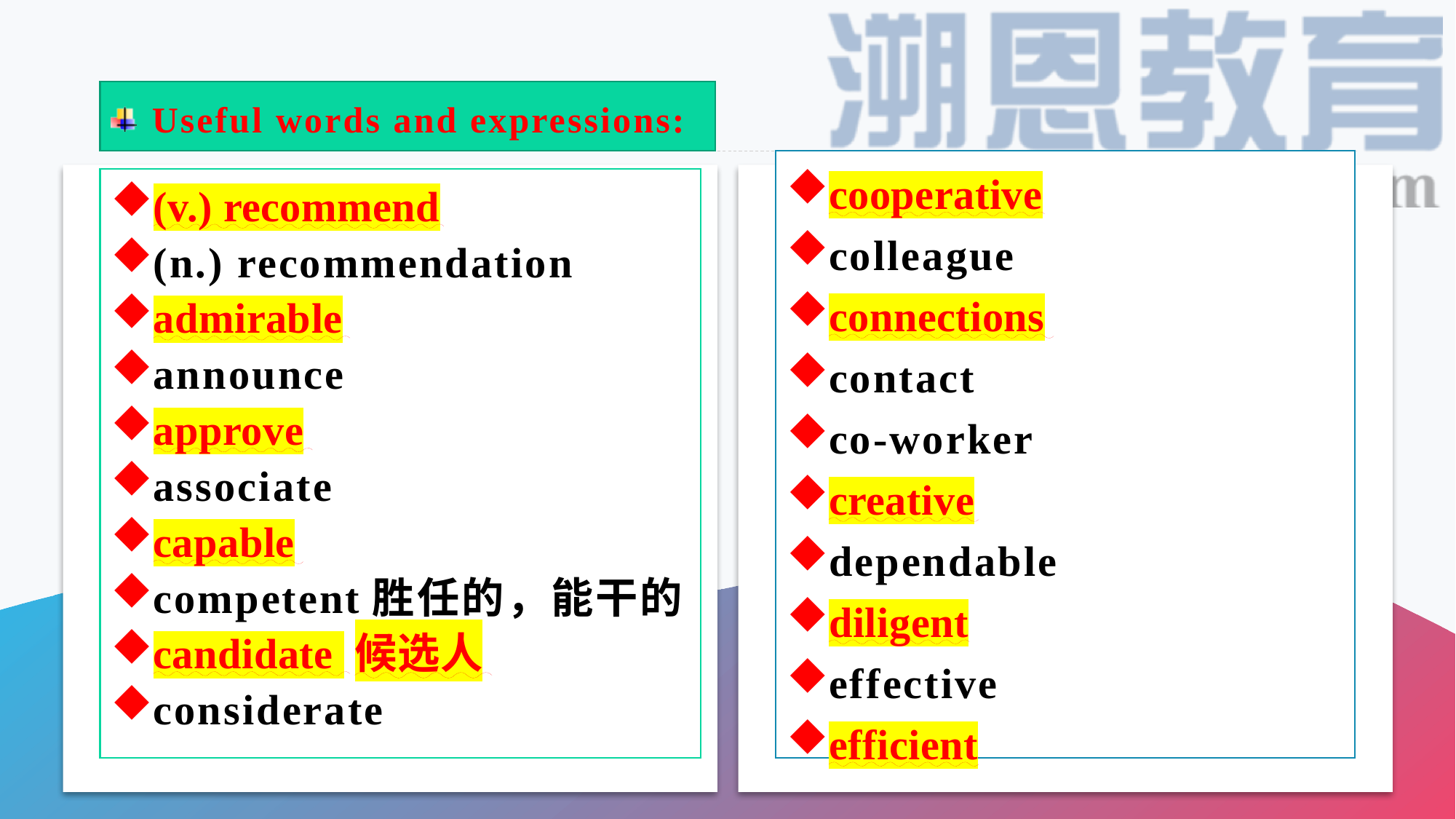

# Useful words and expressions:
cooperative
colleague
connections
contact
co-worker
creative
dependable
diligent
effective
efficient

(v.) recommend
(n.) recommendation
admirable
announce
approve
associate
capable
competent胜任的，能干的
candidate 候选人
considerate